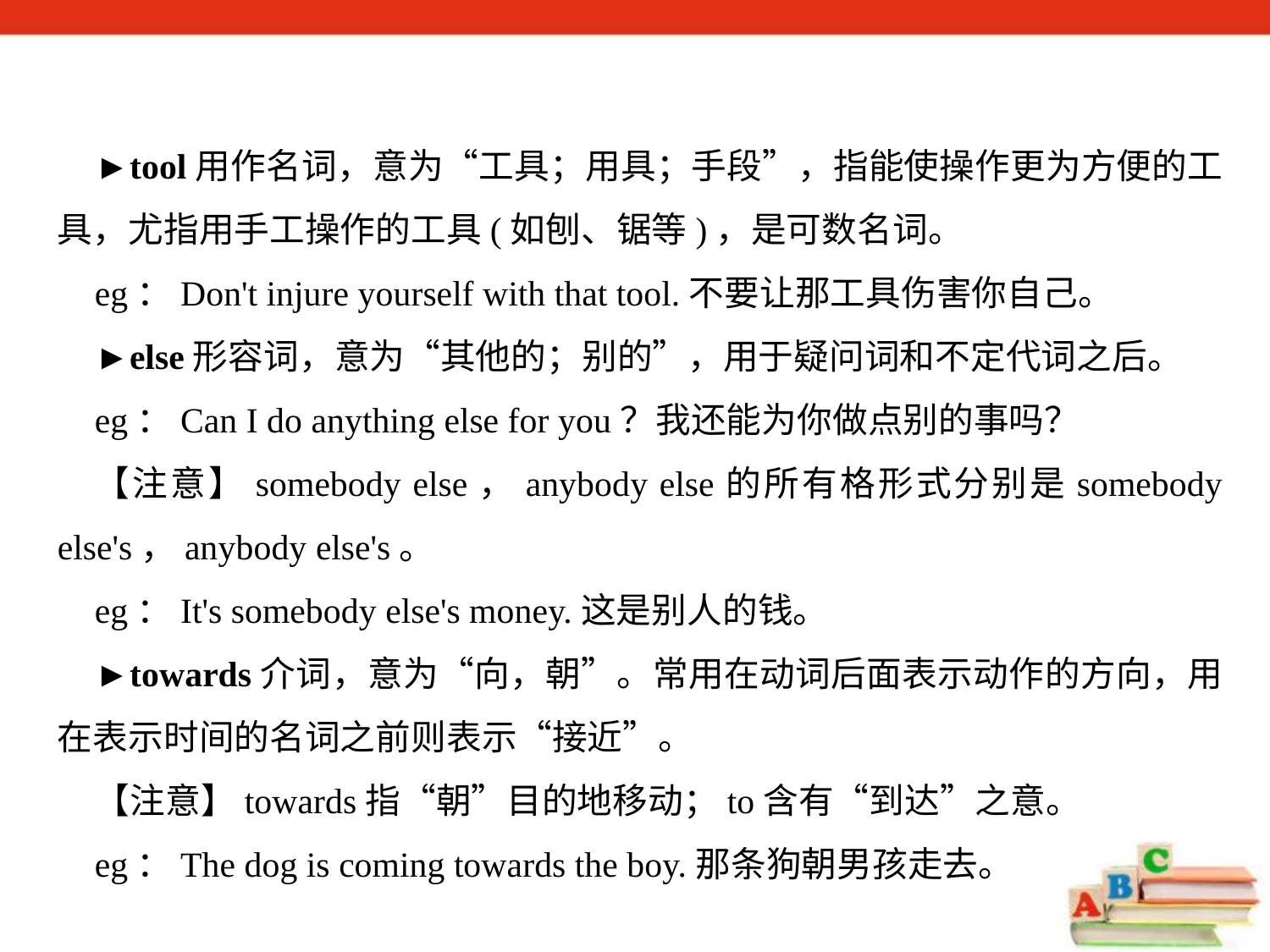

►tool用作名词，意为“工具；用具；手段”，指能使操作更为方便的工具，尤指用手工操作的工具(如刨、锯等)，是可数名词。
eg：Don't injure yourself with that tool.不要让那工具伤害你自己。
►else形容词，意为“其他的；别的”，用于疑问词和不定代词之后。
eg：Can I do anything else for you？我还能为你做点别的事吗？
【注意】somebody else，anybody else的所有格形式分别是somebody else's，anybody else's。
eg：It's somebody else's money.这是别人的钱。
►towards介词，意为“向，朝”。常用在动词后面表示动作的方向，用在表示时间的名词之前则表示“接近”。
【注意】towards指“朝”目的地移动；to含有“到达”之意。
eg：The dog is coming towards the boy.那条狗朝男孩走去。